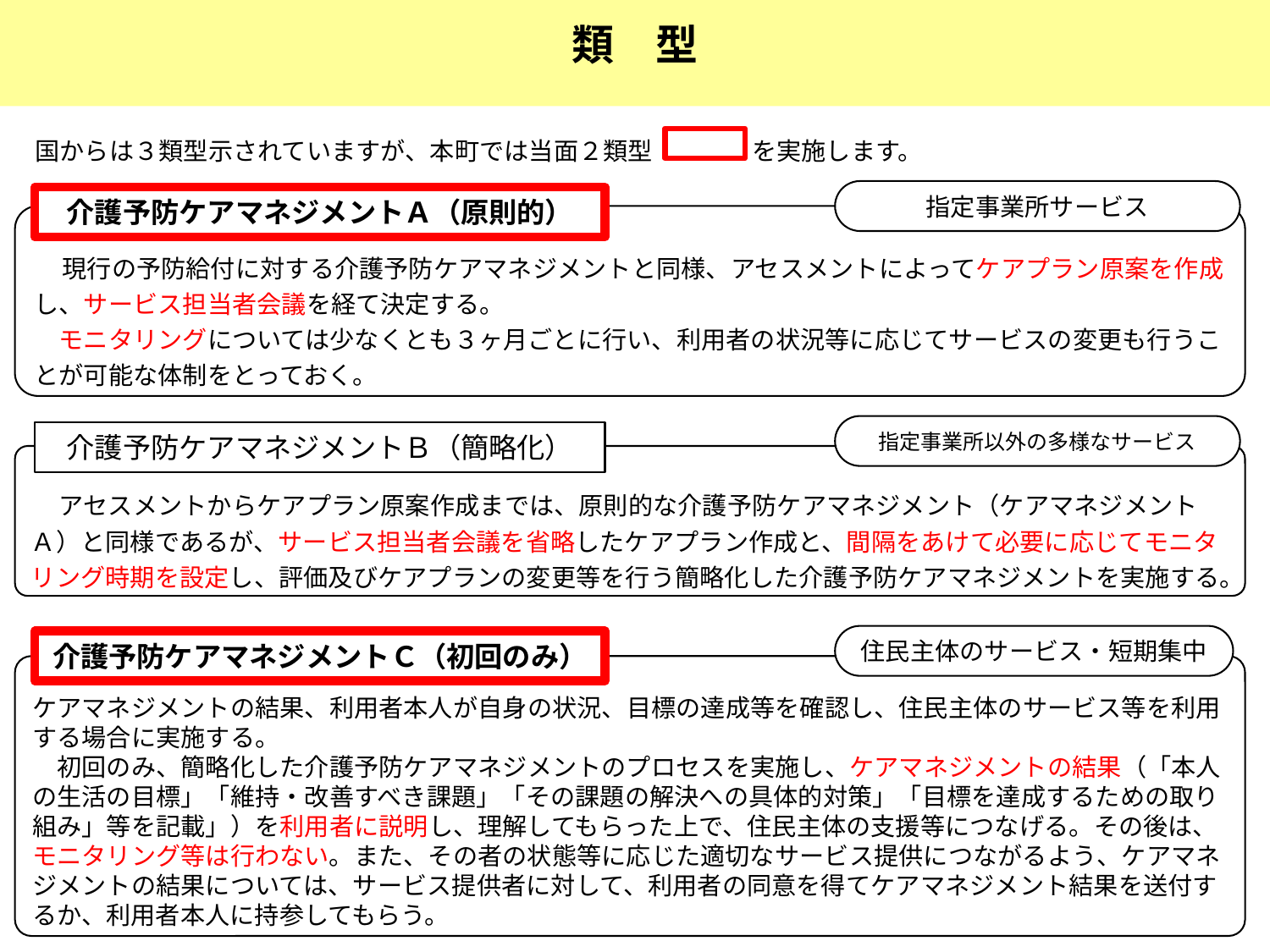

類　型
国からは３類型示されていますが、本町では当面２類型　　　　を実施します。

指定事業所サービス
介護予防ケアマネジメントＡ（原則的）

　現行の予防給付に対する介護予防ケアマネジメントと同様、アセスメントによってケアプラン原案を作成し、サービス担当者会議を経て決定する。
　モニタリングについては少なくとも３ヶ月ごとに行い、利用者の状況等に応じてサービスの変更も行うことが可能な体制をとっておく。
指定事業所以外の多様なサービス
介護予防ケアマネジメントＢ（簡略化）

　アセスメントからケアプラン原案作成までは、原則的な介護予防ケアマネジメント（ケアマネジメントＡ）と同様であるが、サービス担当者会議を省略したケアプラン作成と、間隔をあけて必要に応じてモニタリング時期を設定し、評価及びケアプランの変更等を行う簡略化した介護予防ケアマネジメントを実施する。
住民主体のサービス・短期集中
介護予防ケアマネジメントＣ（初回のみ）

ケアマネジメントの結果、利用者本人が自身の状況、目標の達成等を確認し、住民主体のサービス等を利用する場合に実施する。
　初回のみ、簡略化した介護予防ケアマネジメントのプロセスを実施し、ケアマネジメントの結果（「本人の生活の目標」「維持・改善すべき課題」「その課題の解決への具体的対策」「目標を達成するための取り組み」等を記載」）を利用者に説明し、理解してもらった上で、住民主体の支援等につなげる。その後は、モニタリング等は行わない。また、その者の状態等に応じた適切なサービス提供につながるよう、ケアマネジメントの結果については、サービス提供者に対して、利用者の同意を得てケアマネジメント結果を送付するか、利用者本人に持参してもらう。